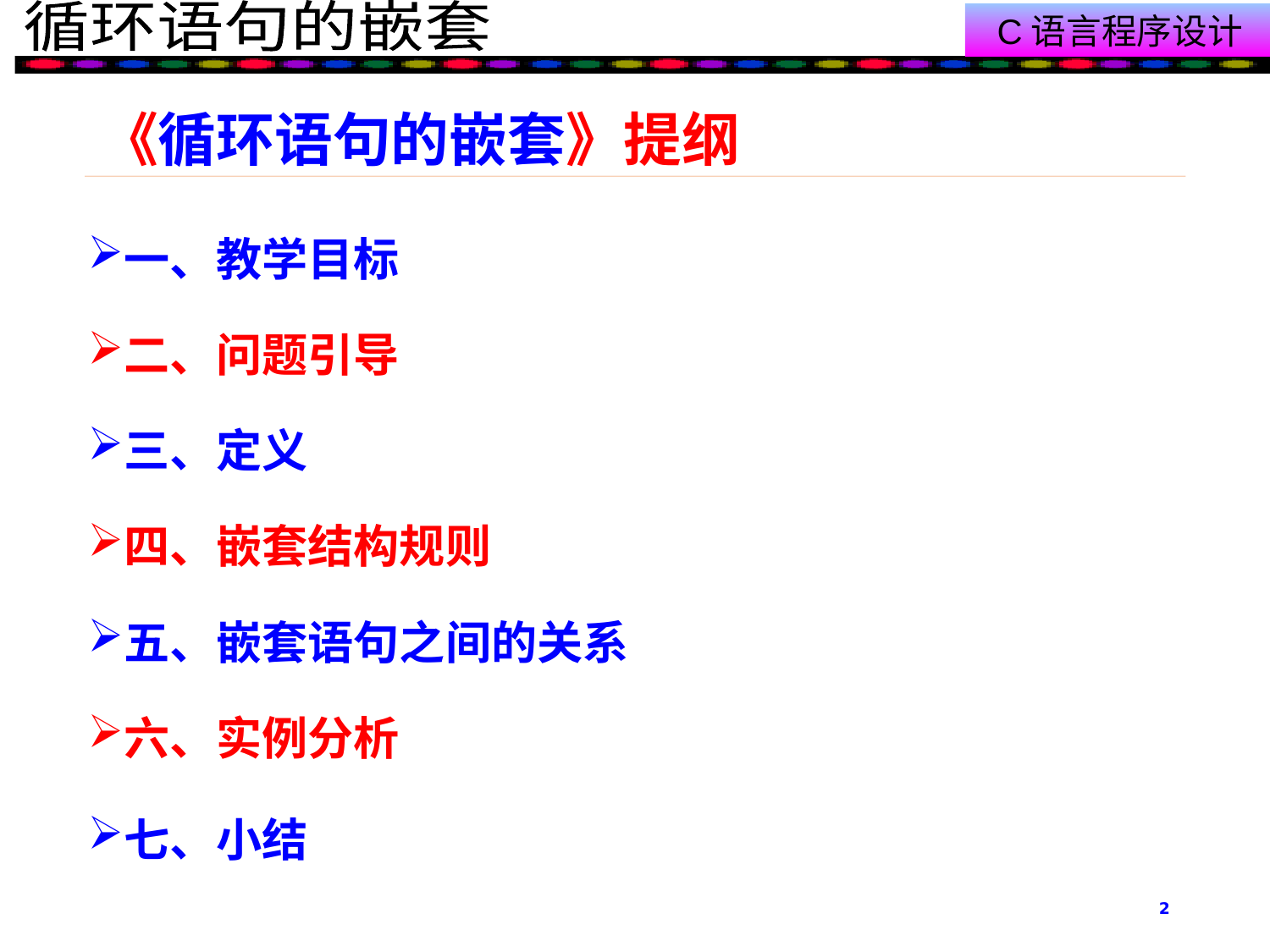

# 《循环语句的嵌套》提纲
一、教学目标
二、问题引导
三、定义
四、嵌套结构规则
五、嵌套语句之间的关系
六、实例分析
七、小结
2